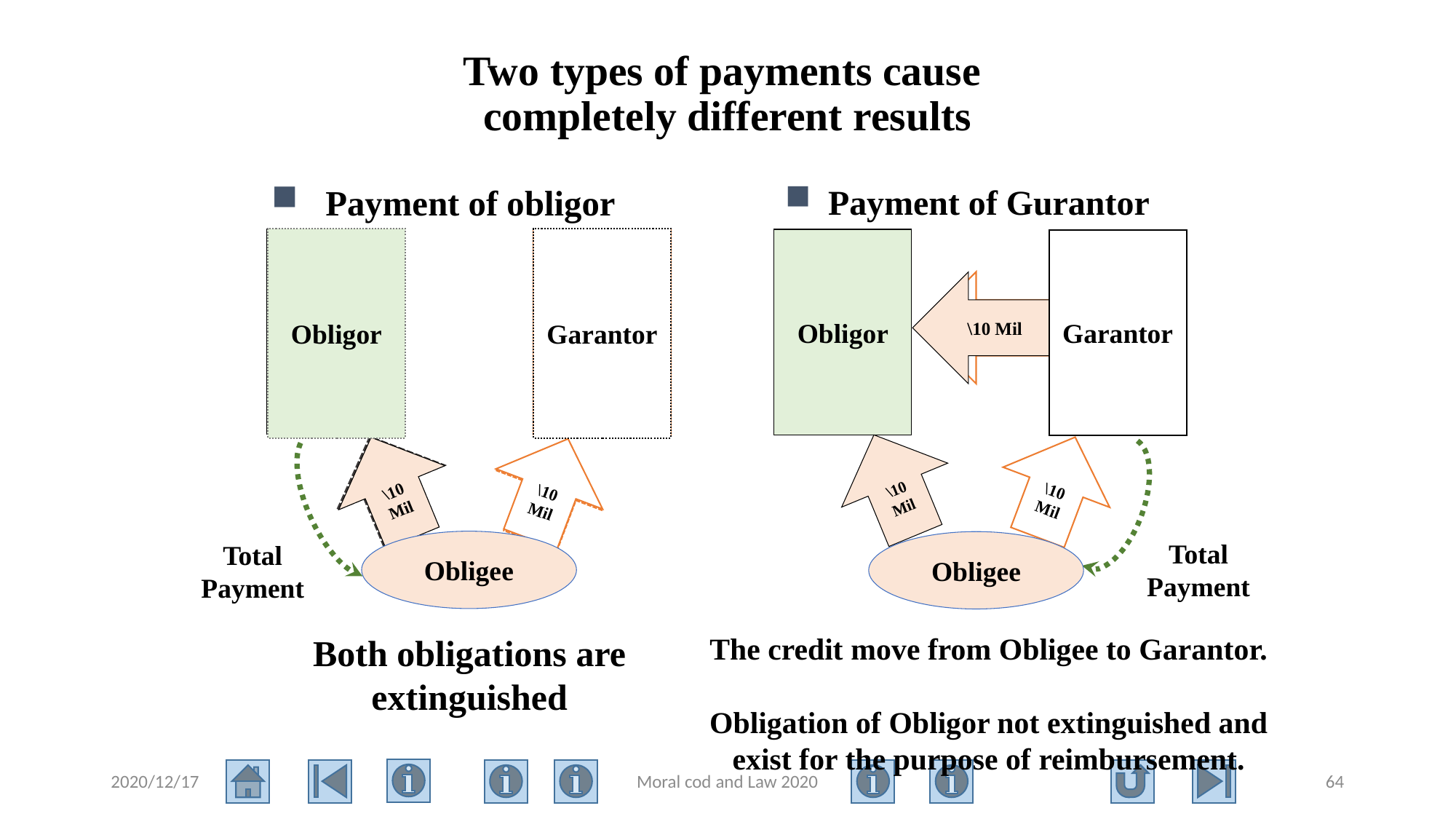

# Two types of payments cause completely different results
Payment of obligor
Payment of Gurantor
Obligor
Garantor
債務者
保証人
Obligor
Garantor
\10 Mil
1000万円

\10 Mil
0円
\10 Mil
\10 Mil

\10 Mil
0円
Total
Payment
Obligee
Obligee
Total
Payment
Both obligations are extinguished

The credit move from Obligee to Garantor.
Obligation of Obligor not extinguished and exist for the purpose of reimbursement.
2020/12/17
Moral cod and Law 2020
64